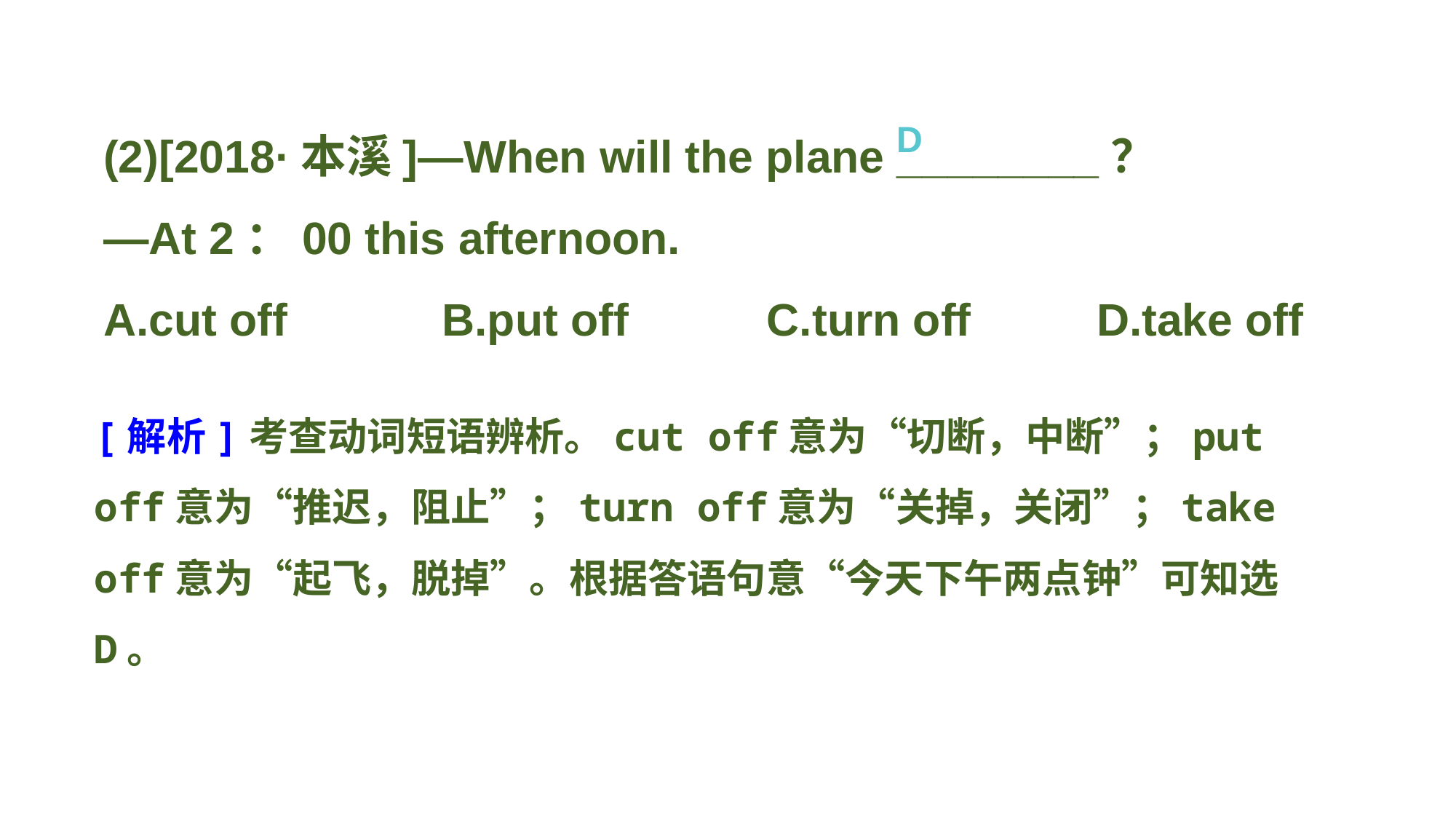

(2)[2018·本溪]—When will the plane ________？
—At 2：00 this afternoon.
A.cut off　　    B.put off           C.turn off          D.take off
D
[解析]考查动词短语辨析。cut off意为“切断，中断”；put off意为“推迟，阻止”；turn off意为“关掉，关闭”；take off意为“起飞，脱掉”。根据答语句意“今天下午两点钟”可知选D。